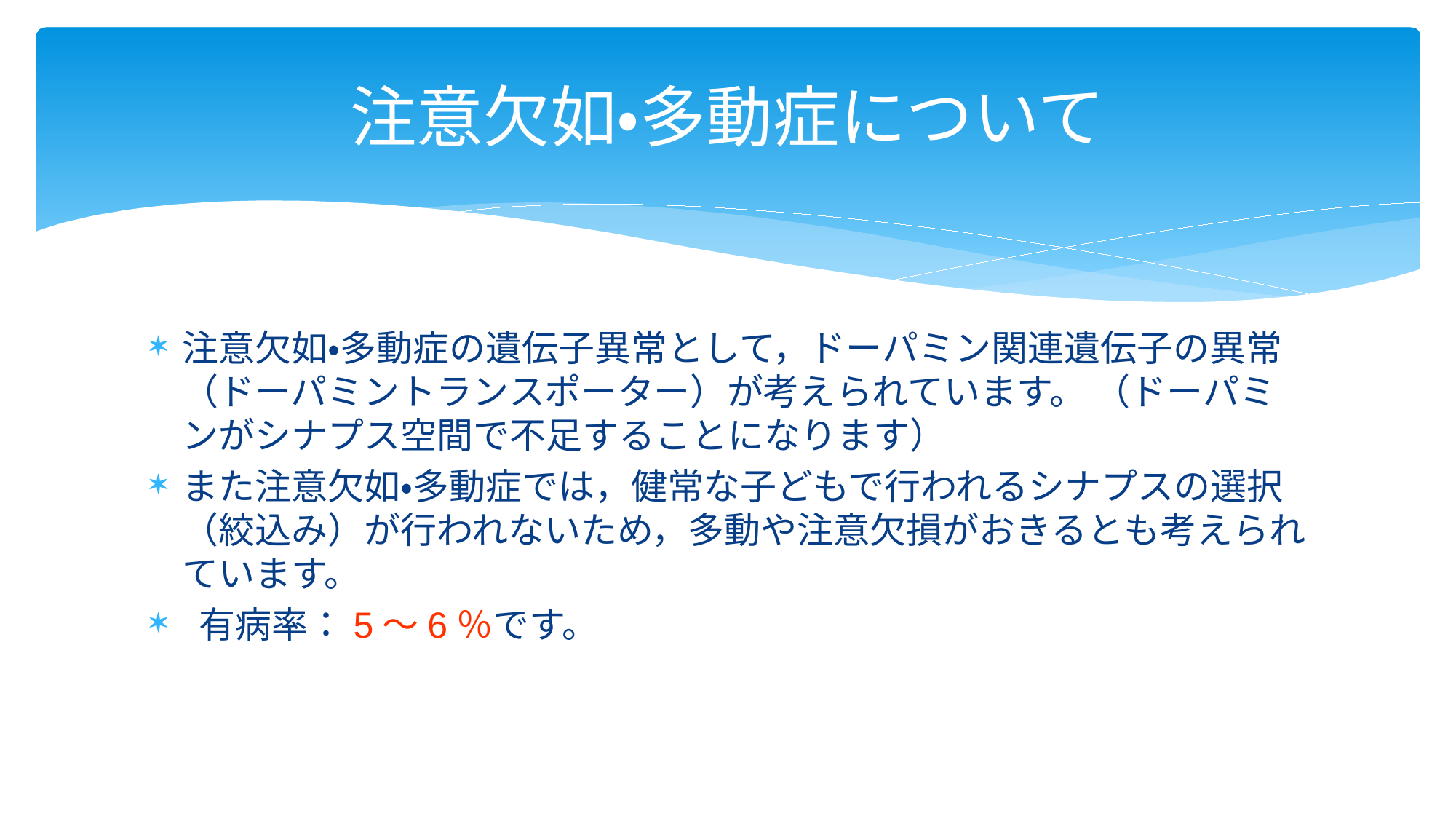

# 注意欠如・多動症について
注意欠如・多動症の遺伝子異常として，ドーパミン関連遺伝子の異常（ドーパミントランスポーター）が考えられています。 （ドーパミンがシナプス空間で不足することになります）
また注意欠如・多動症では，健常な子どもで行われるシナプスの選択（絞込み）が行われないため，多動や注意欠損がおきるとも考えられています。
 有病率：5～6％です。